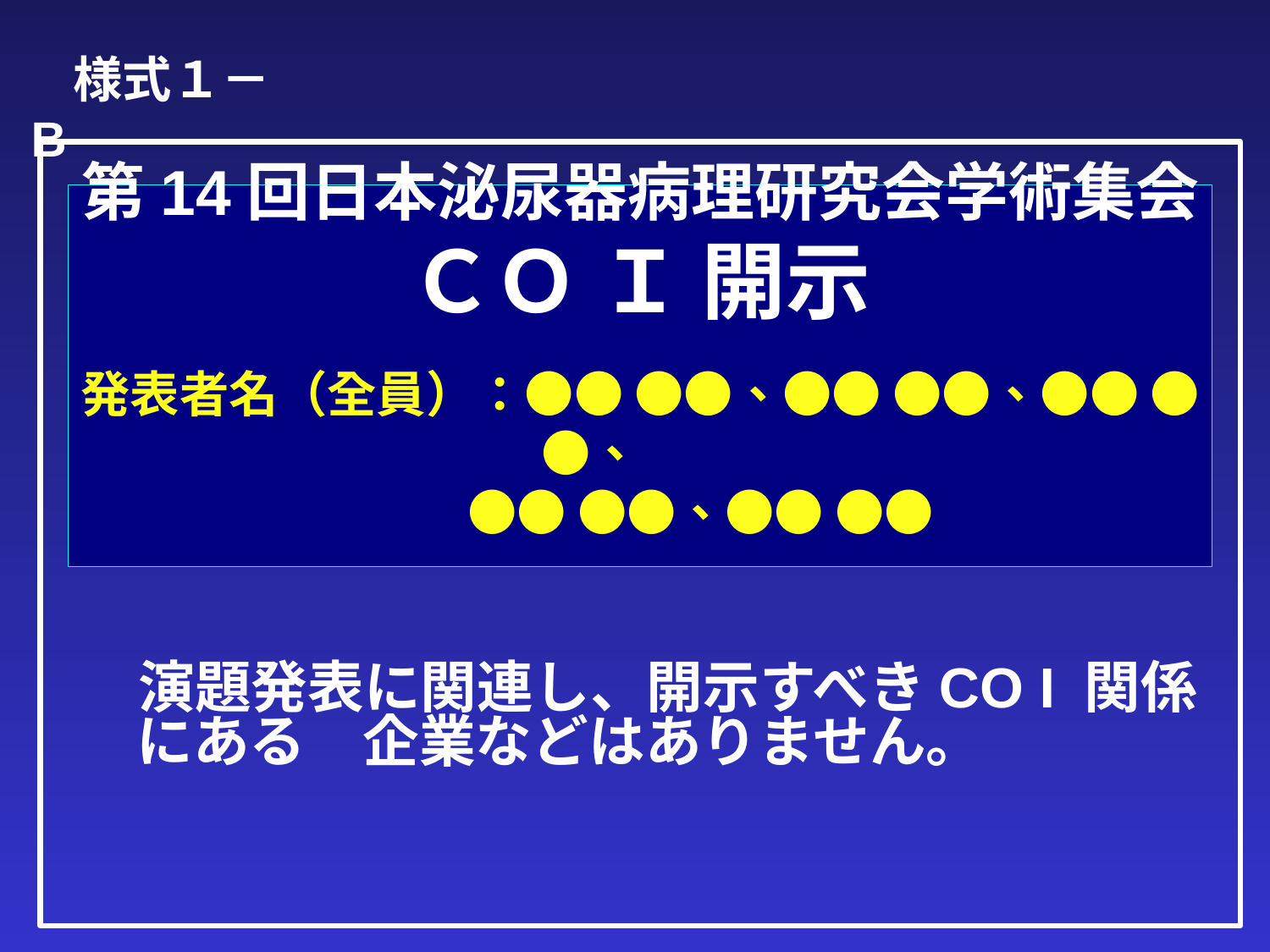

様式１－B

# 第14回日本泌尿器病理研究会学術集会 ＣＯ Ｉ 開示 　 発表者名（全員）：●● ●●、●● ●●、●● ●●、　　 　　  ●● ●●、●● ●●

　演題発表に関連し、開示すべきCO I 関係にある　企業などはありません。